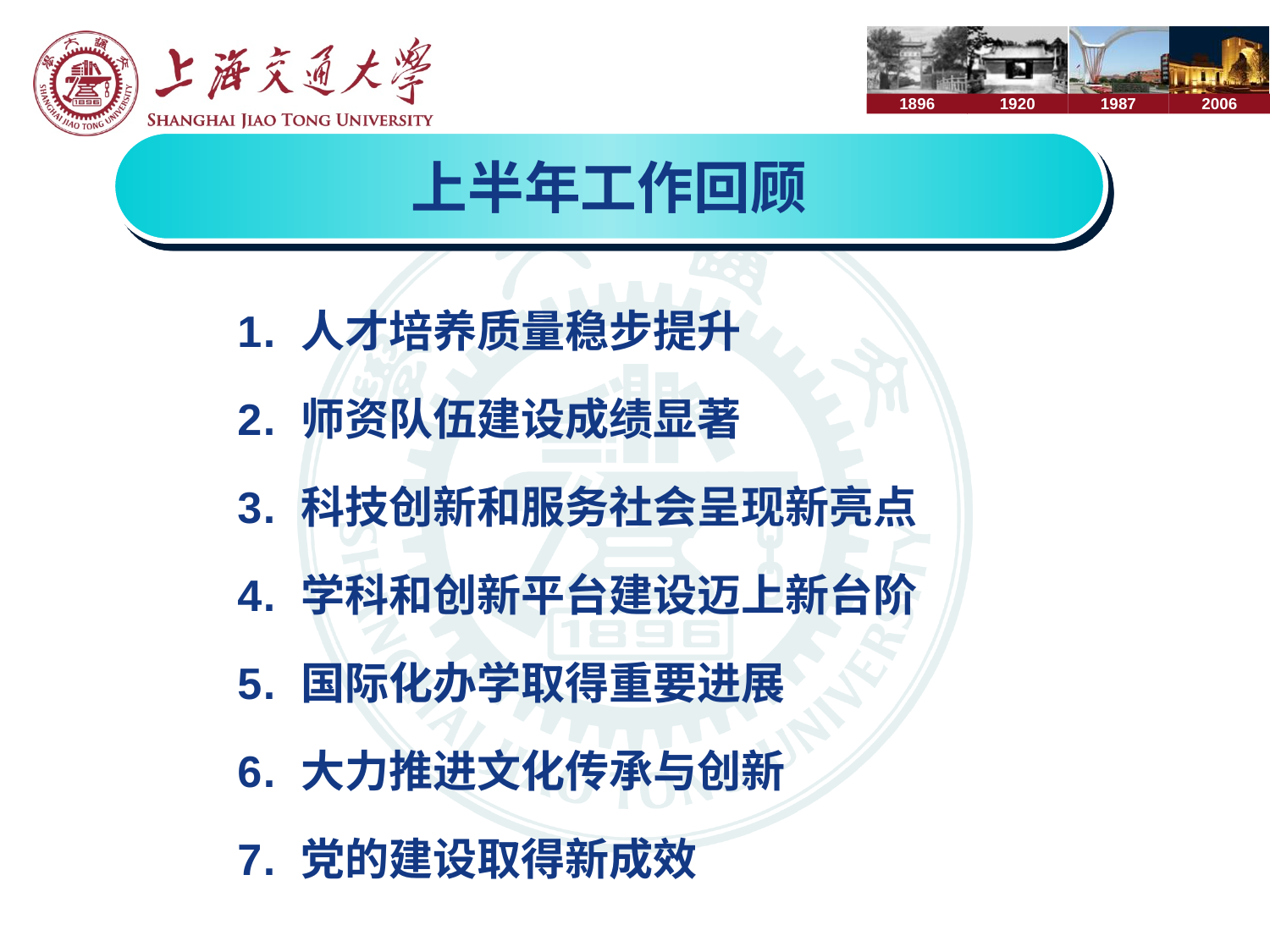

上半年工作回顾
人才培养质量稳步提升
师资队伍建设成绩显著
科技创新和服务社会呈现新亮点
学科和创新平台建设迈上新台阶
国际化办学取得重要进展
大力推进文化传承与创新
党的建设取得新成效